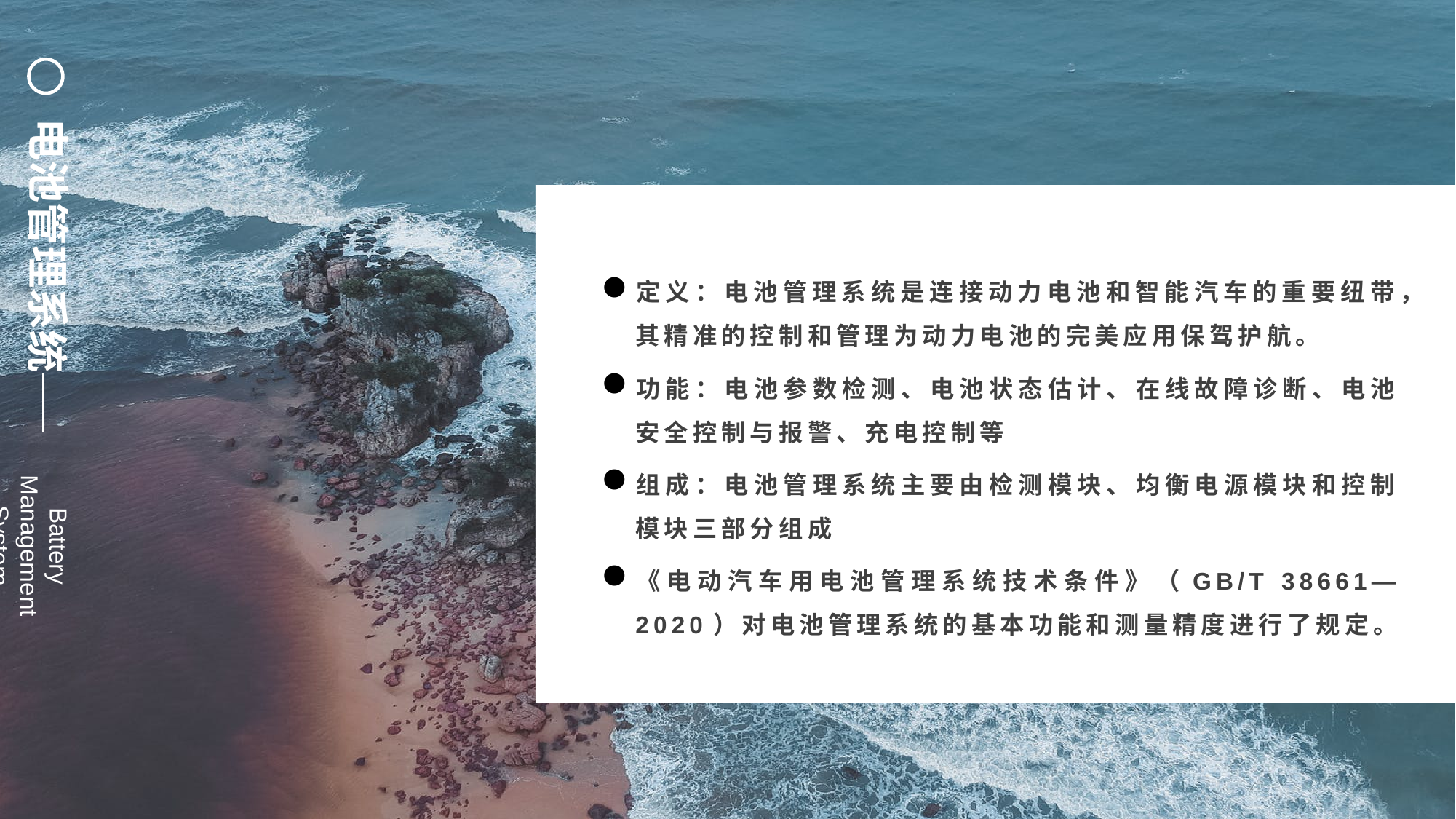

电池管理系统
Battery Management System

定义：电池管理系统是连接动力电池和智能汽车的重要纽带，其精准的控制和管理为动力电池的完美应用保驾护航。
功能：电池参数检测、电池状态估计、在线故障诊断、电池安全控制与报警、充电控制等
组成：电池管理系统主要由检测模块、均衡电源模块和控制模块三部分组成
《电动汽车用电池管理系统技术条件》（GB/T 38661—2020）对电池管理系统的基本功能和测量精度进行了规定。